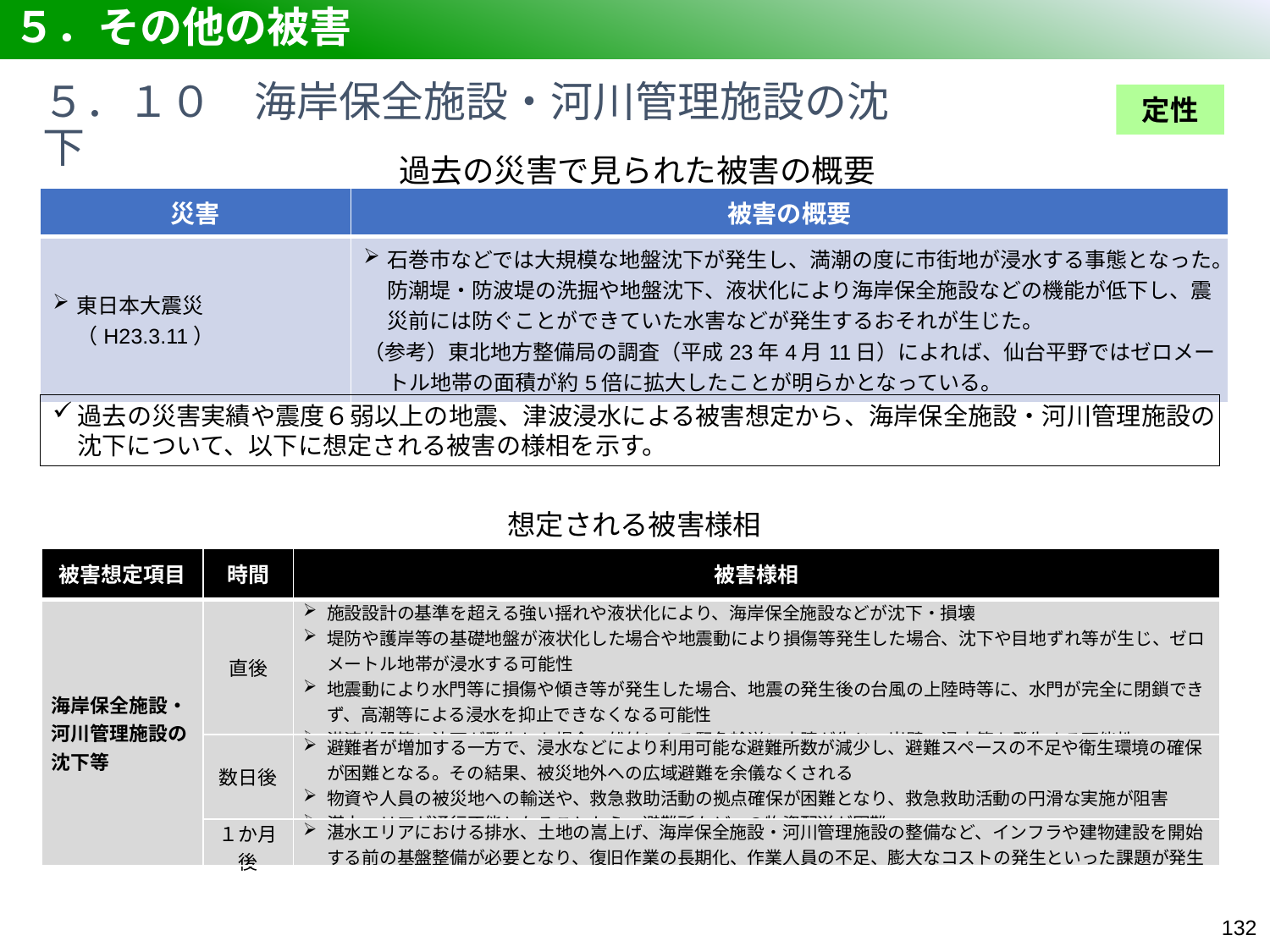

# ５．その他の被害
５．１０　海岸保全施設・河川管理施設の沈下
定性
過去の災害で見られた被害の概要
| 災害 | 被害の概要 |
| --- | --- |
| 東日本大震災（H23.3.11） | 石巻市などでは大規模な地盤沈下が発生し、満潮の度に市街地が浸水する事態となった。防潮堤・防波堤の洗掘や地盤沈下、液状化により海岸保全施設などの機能が低下し、震災前には防ぐことができていた水害などが発生するおそれが生じた。 （参考）東北地方整備局の調査（平成23年4月11日）によれば、仙台平野ではゼロメートル地帯の面積が約5倍に拡大したことが明らかとなっている。 |
過去の災害実績や震度６弱以上の地震、津波浸水による被害想定から、海岸保全施設・河川管理施設の沈下について、以下に想定される被害の様相を示す。
想定される被害様相
| 被害想定項目 | 時間 | 被害様相 |
| --- | --- | --- |
| 海岸保全施設・河川管理施設の沈下等 | 直後 | 施設設計の基準を超える強い揺れや液状化により、海岸保全施設などが沈下・損壊 堤防や護岸等の基礎地盤が液状化した場合や地震動により損傷等発生した場合、沈下や目地ずれ等が生じ、ゼロメートル地帯が浸水する可能性 地震動により水門等に損傷や傾き等が発生した場合、地震の発生後の台風の上陸時等に、水門が完全に閉鎖できず、高潮等による浸水を抑止できなくなる可能性 港湾施設等に沈下が発生した場合、船舶による緊急輸送に支障が生じ、岸壁の浸水等も発生する可能性 |
|  | 数日後 | 避難者が増加する一方で、浸水などにより利用可能な避難所数が減少し、避難スペースの不足や衛生環境の確保が困難となる。その結果、被災地外への広域避難を余儀なくされる 物資や人員の被災地への輸送や、救急救助活動の拠点確保が困難となり、救急救助活動の円滑な実施が阻害 湛水エリアが通行不能となることから、避難所などへの物資配送が困難 |
|  | １か月後 | 湛水エリアにおける排水、土地の嵩上げ、海岸保全施設・河川管理施設の整備など、インフラや建物建設を開始する前の基盤整備が必要となり、復旧作業の長期化、作業人員の不足、膨大なコストの発生といった課題が発生 |
132